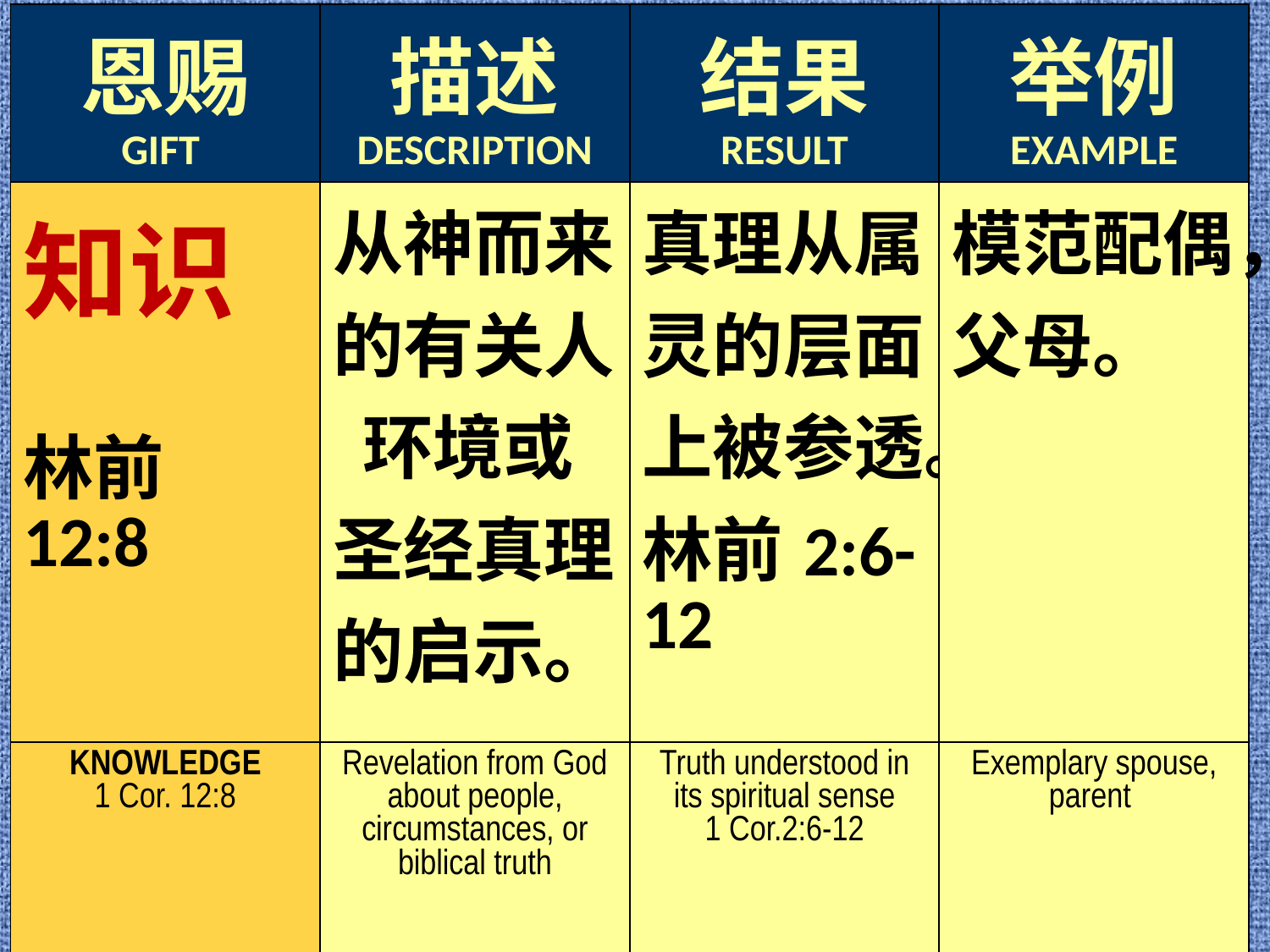

| 恩赐 GIFT | 描述 DESCRIPTION | 结果 RESULT | 举例 EXAMPLE |
| --- | --- | --- | --- |
| 知识 林前12:8 | 从神而来的有关人, 环境或圣经真理的启示。 | 真理从属灵的层面上被参透。 林前2:6-12 | 模范配偶，父母。 |
| KNOWLEDGE 1 Cor. 12:8 | Revelation from God about people, circumstances, or biblical truth | Truth understood in its spiritual sense 1 Cor.2:6-12 | Exemplary spouse, parent |